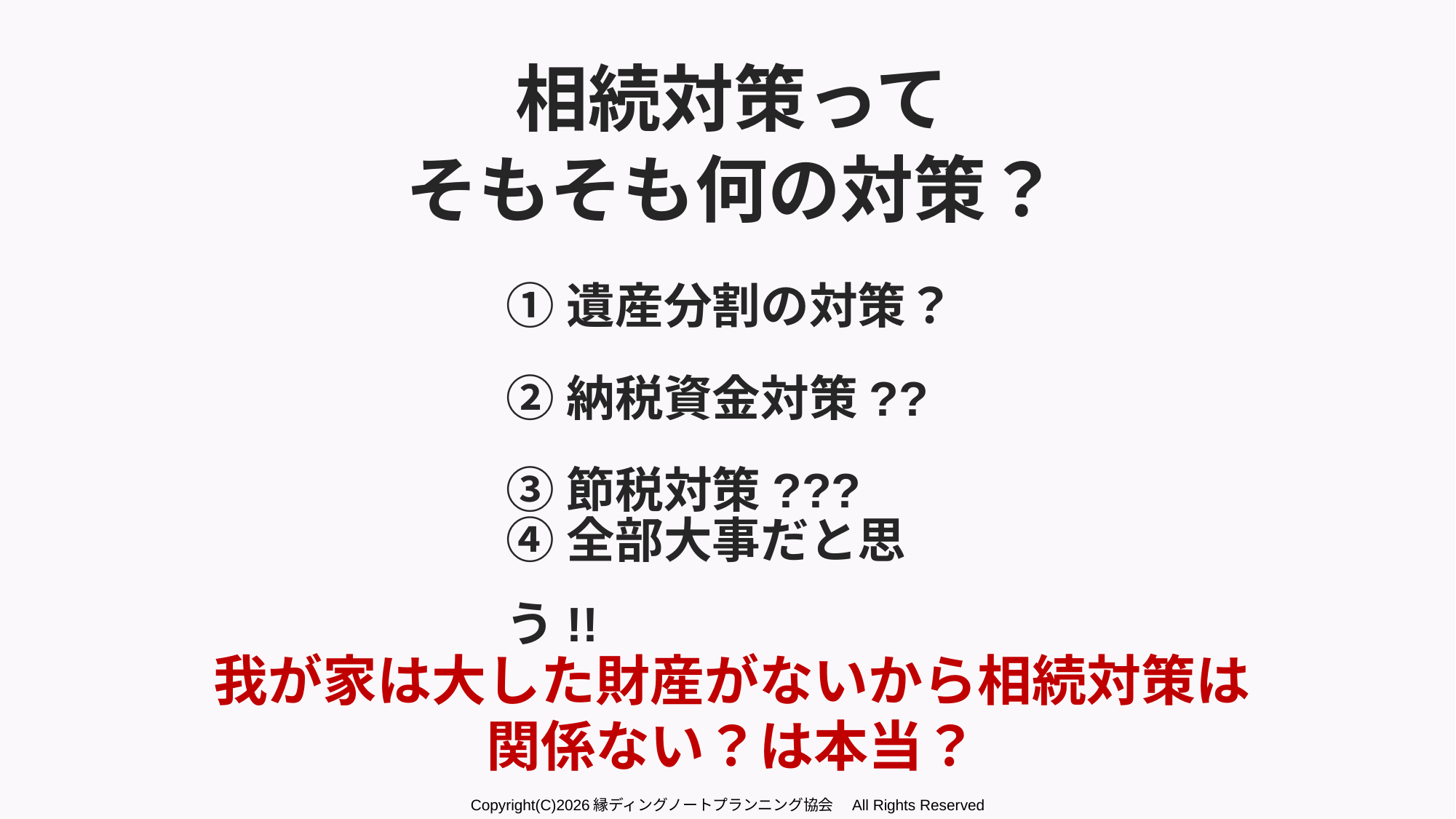

相続対策って
そもそも何の対策？
①遺産分割の対策？
②納税資金対策??
③節税対策???
④全部大事だと思う!!
我が家は大した財産がないから相続対策は
関係ない？は本当？
Copyright(C)2026縁ディングノートプランニング協会　All Rights Reserved